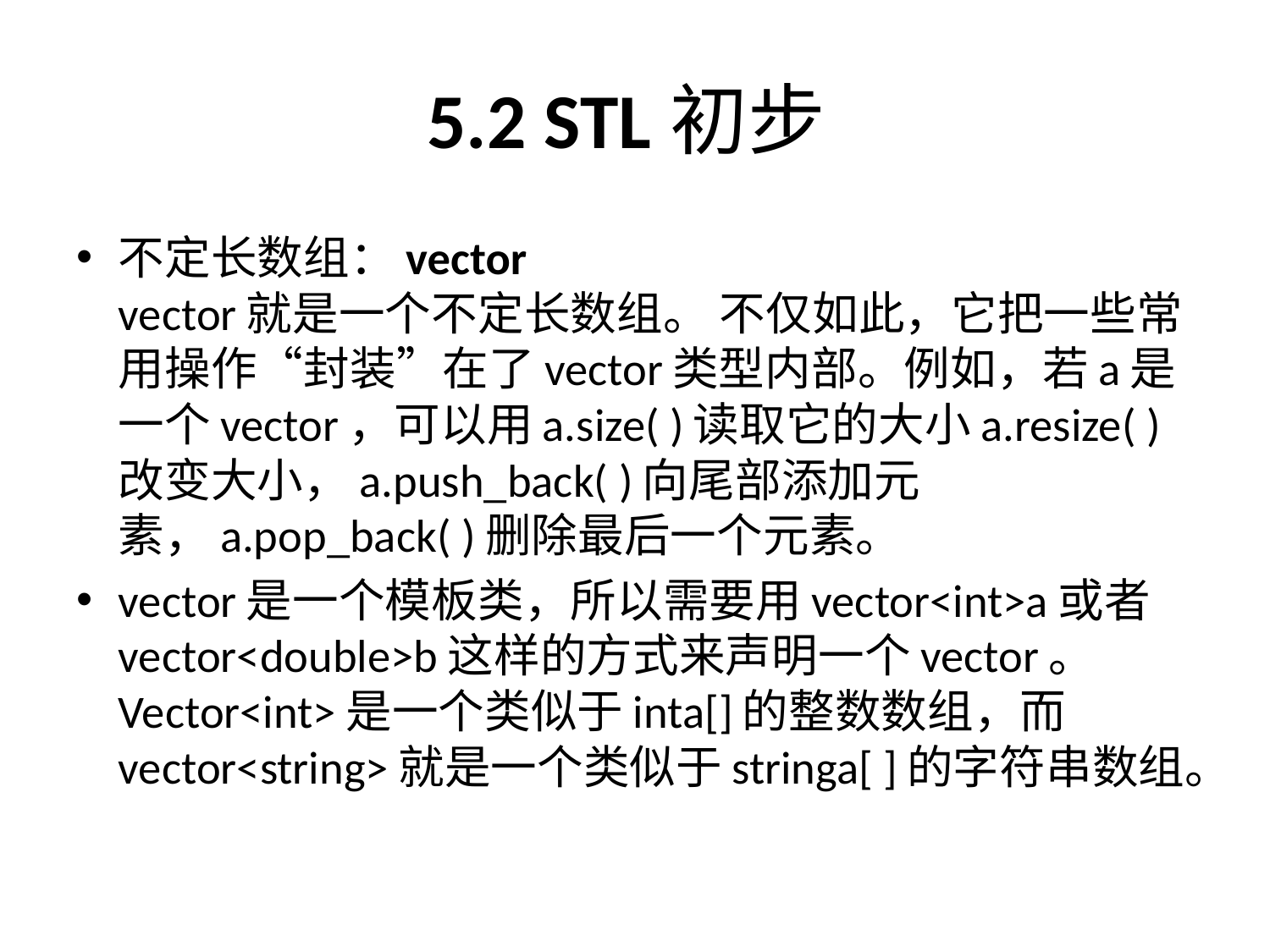

# 5.2 STL初步
不定长数组：vector
vector就是一个不定长数组。 不仅如此，它把一些常用操作“封装”在了vector类型内部。例如，若a是一个vector，可以用a.size( )读取它的大小a.resize( )改变大小，a.push_back( )向尾部添加元素，a.pop_back( )删除最后一个元素。
vector是一个模板类，所以需要用vector<int>a或者vector<double>b这样的方式来声明一个vector。 Vector<int>是一个类似于inta[]的整数数组，而vector<string>就是一个类似于stringa[ ]的字符串数组。